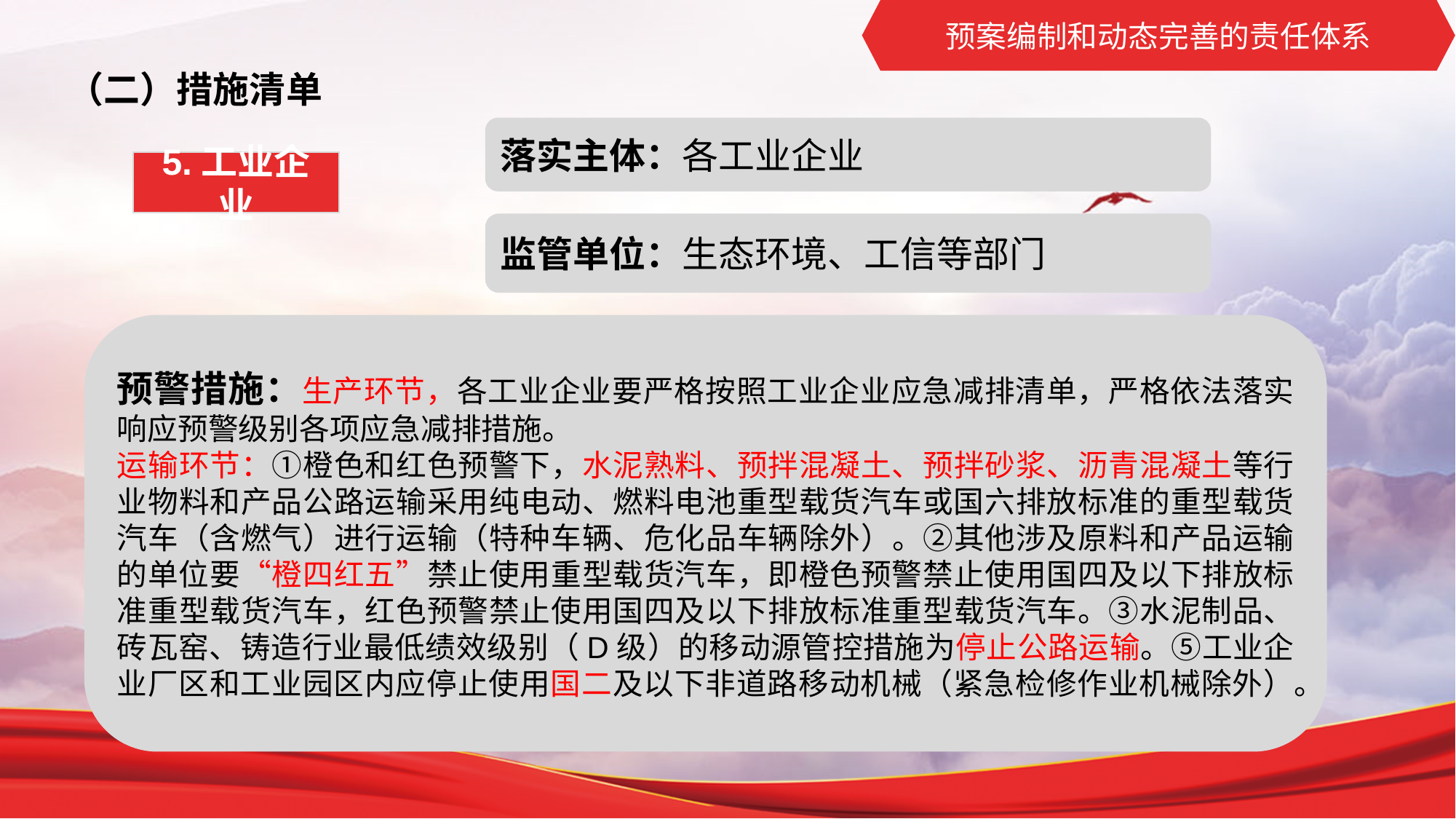

预案编制和动态完善的责任体系
（二）措施清单
落实主体：各工业企业
5.工业企业
监管单位：生态环境、工信等部门
预警措施：生产环节，各工业企业要严格按照工业企业应急减排清单，严格依法落实响应预警级别各项应急减排措施。
运输环节：①橙色和红色预警下，水泥熟料、预拌混凝土、预拌砂浆、沥青混凝土等行业物料和产品公路运输采用纯电动、燃料电池重型载货汽车或国六排放标准的重型载货汽车（含燃气）进行运输（特种车辆、危化品车辆除外）。②其他涉及原料和产品运输的单位要“橙四红五”禁止使用重型载货汽车，即橙色预警禁止使用国四及以下排放标准重型载货汽车，红色预警禁止使用国四及以下排放标准重型载货汽车。③水泥制品、砖瓦窑、铸造行业最低绩效级别（D级）的移动源管控措施为停止公路运输。⑤工业企业厂区和工业园区内应停止使用国二及以下非道路移动机械（紧急检修作业机械除外）。